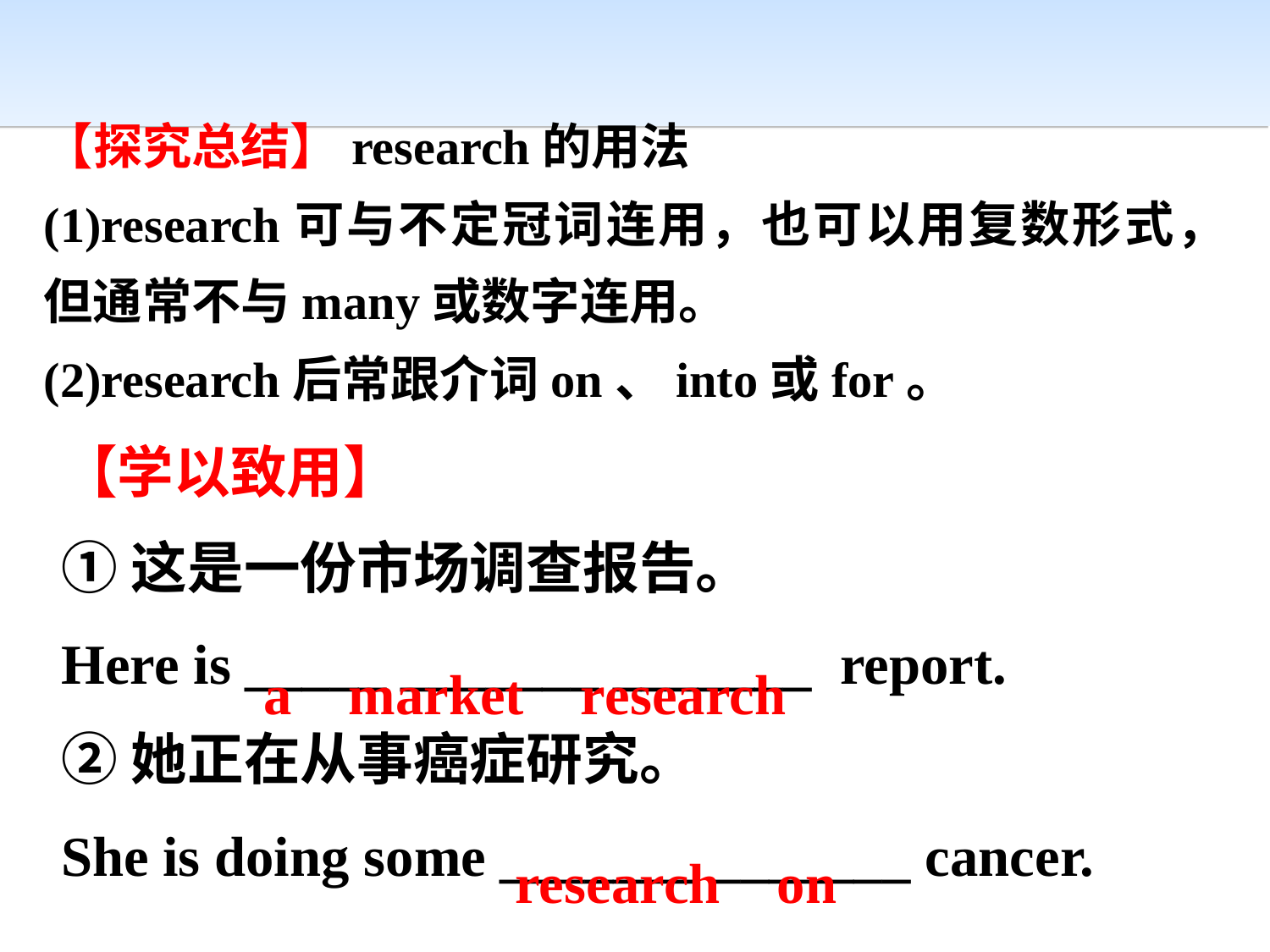

【探究总结】research的用法
(1)research可与不定冠词连用，也可以用复数形式，但通常不与many或数字连用。
(2)research后常跟介词on、into或for。
【学以致用】
①这是一份市场调查报告。
Here is _____ _______ _______  report.
②她正在从事癌症研究。
She is doing some _______ _______ cancer.
Xi’an—the Walled City
 a    market    research
research    on